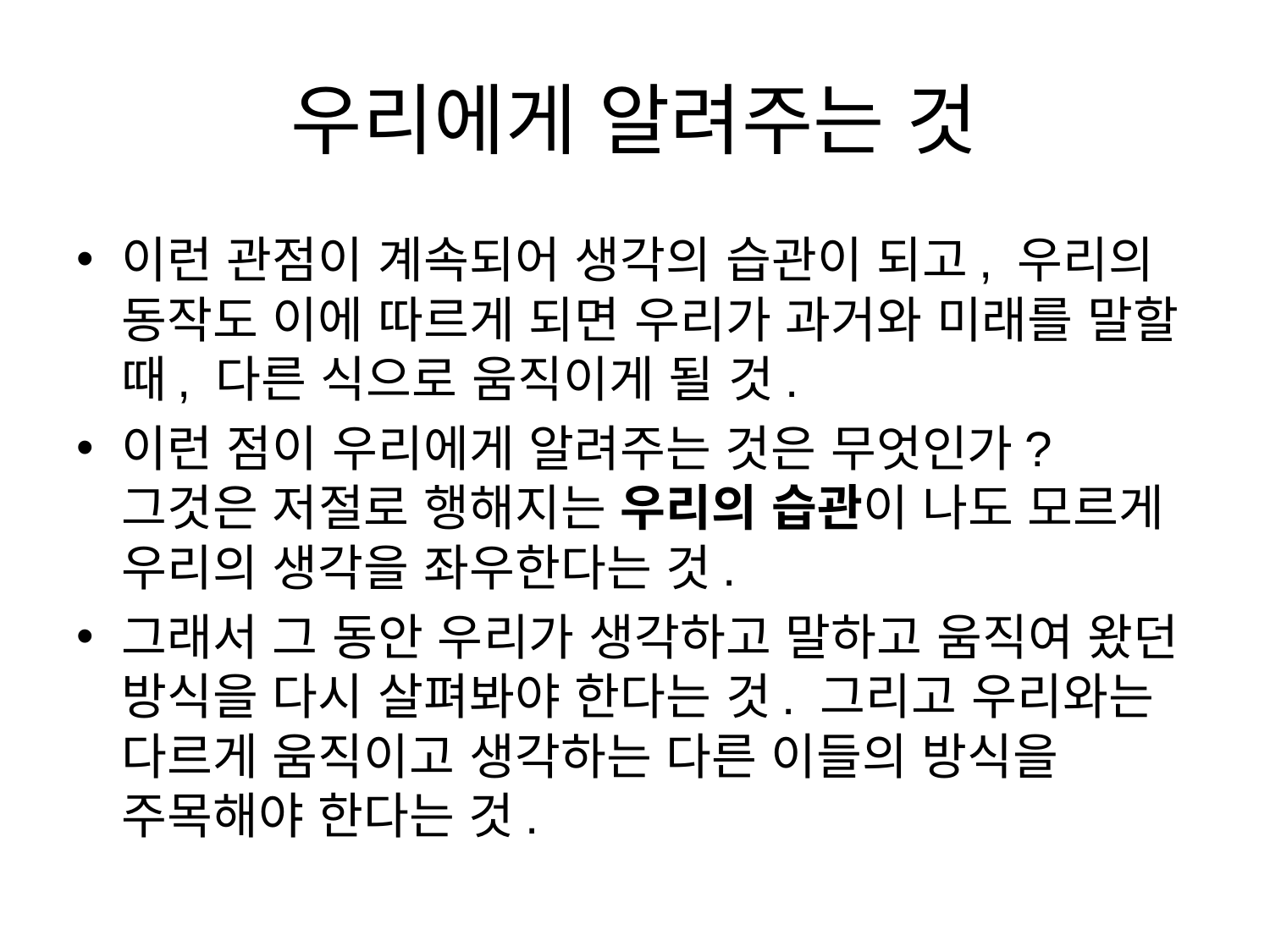

# 우리에게 알려주는 것
이런 관점이 계속되어 생각의 습관이 되고, 우리의 동작도 이에 따르게 되면 우리가 과거와 미래를 말할 때, 다른 식으로 움직이게 될 것.
이런 점이 우리에게 알려주는 것은 무엇인가? 그것은 저절로 행해지는 우리의 습관이 나도 모르게 우리의 생각을 좌우한다는 것.
그래서 그 동안 우리가 생각하고 말하고 움직여 왔던 방식을 다시 살펴봐야 한다는 것. 그리고 우리와는 다르게 움직이고 생각하는 다른 이들의 방식을 주목해야 한다는 것.